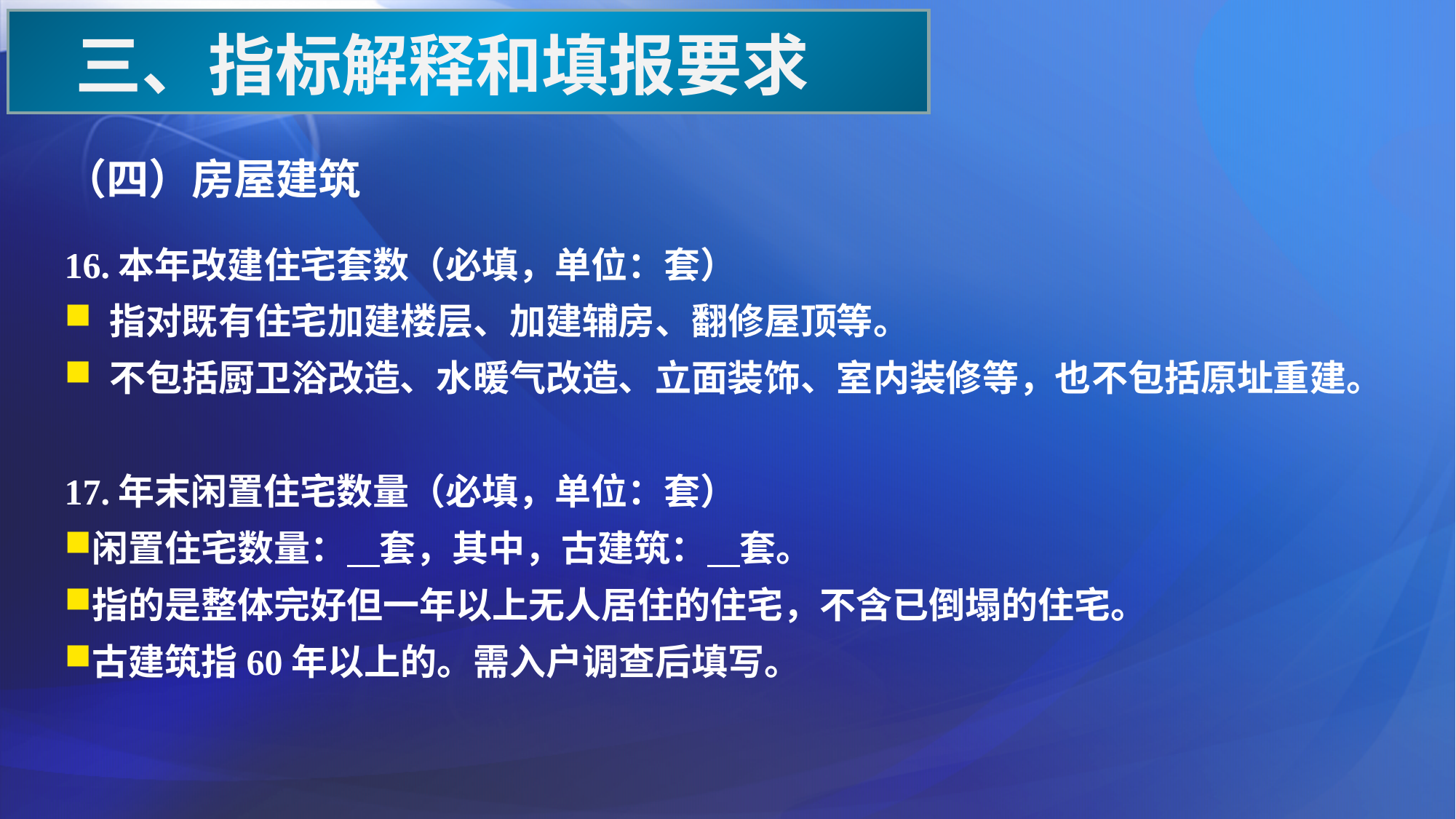

三、指标解释和填报要求
（四）房屋建筑

16.本年改建住宅套数（必填，单位：套）
 指对既有住宅加建楼层、加建辅房、翻修屋顶等。
 不包括厨卫浴改造、水暖气改造、立面装饰、室内装修等，也不包括原址重建。

17.年末闲置住宅数量（必填，单位：套）
闲置住宅数量：    套，其中，古建筑：    套。
指的是整体完好但一年以上无人居住的住宅，不含已倒塌的住宅。
古建筑指60年以上的。需入户调查后填写。